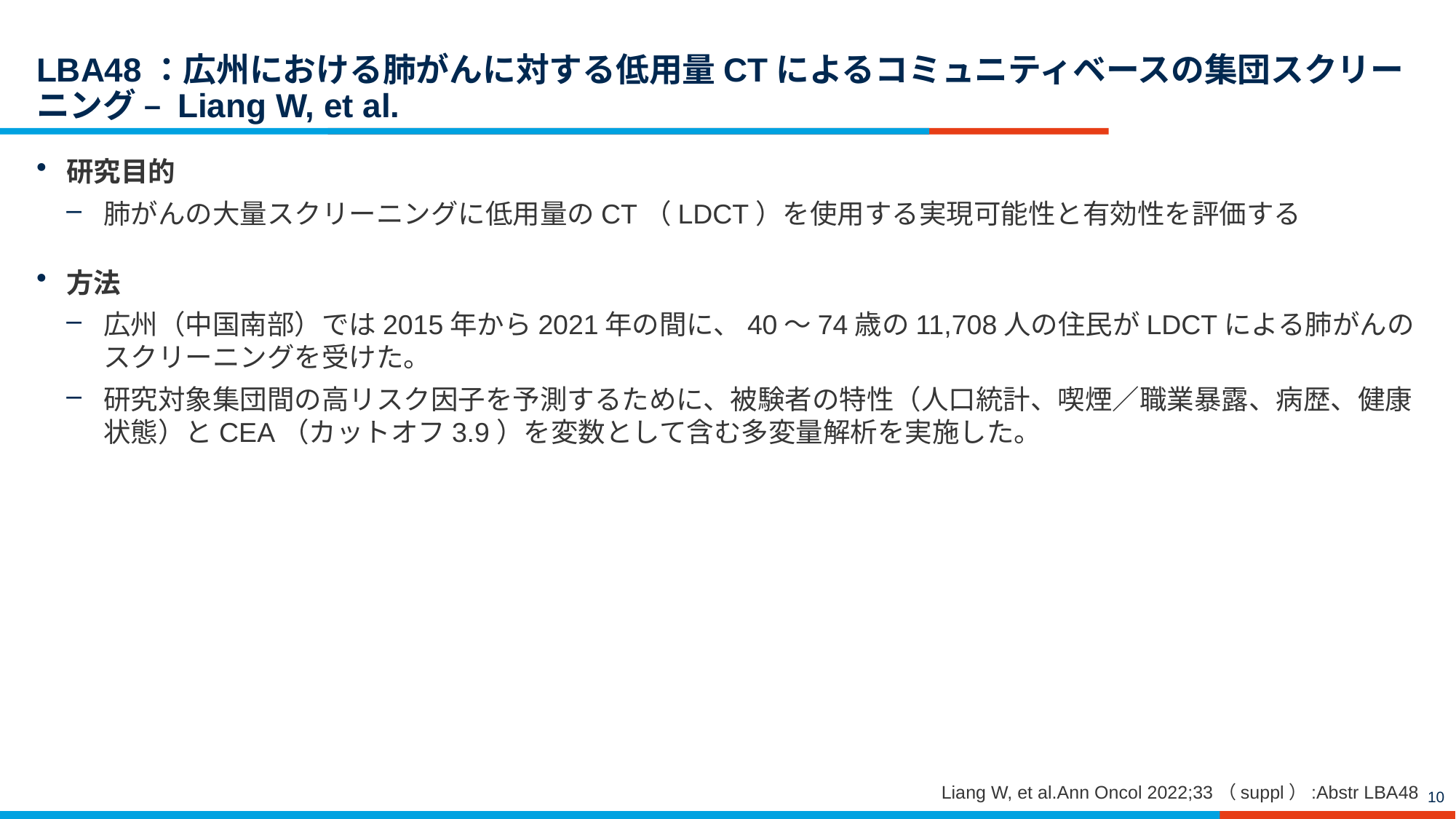

# LBA48：広州における肺がんに対する低用量CTによるコミュニティベースの集団スクリーニング – Liang W, et al.
研究目的
肺がんの大量スクリーニングに低用量のCT（LDCT）を使用する実現可能性と有効性を評価する
方法
広州（中国南部）では2015年から2021年の間に、40～74歳の11,708人の住民がLDCTによる肺がんのスクリーニングを受けた。
研究対象集団間の高リスク因子を予測するために、被験者の特性（人口統計、喫煙／職業暴露、病歴、健康状態）とCEA（カットオフ3.9）を変数として含む多変量解析を実施した。
Liang W, et al.Ann Oncol 2022;33（suppl）:Abstr LBA48